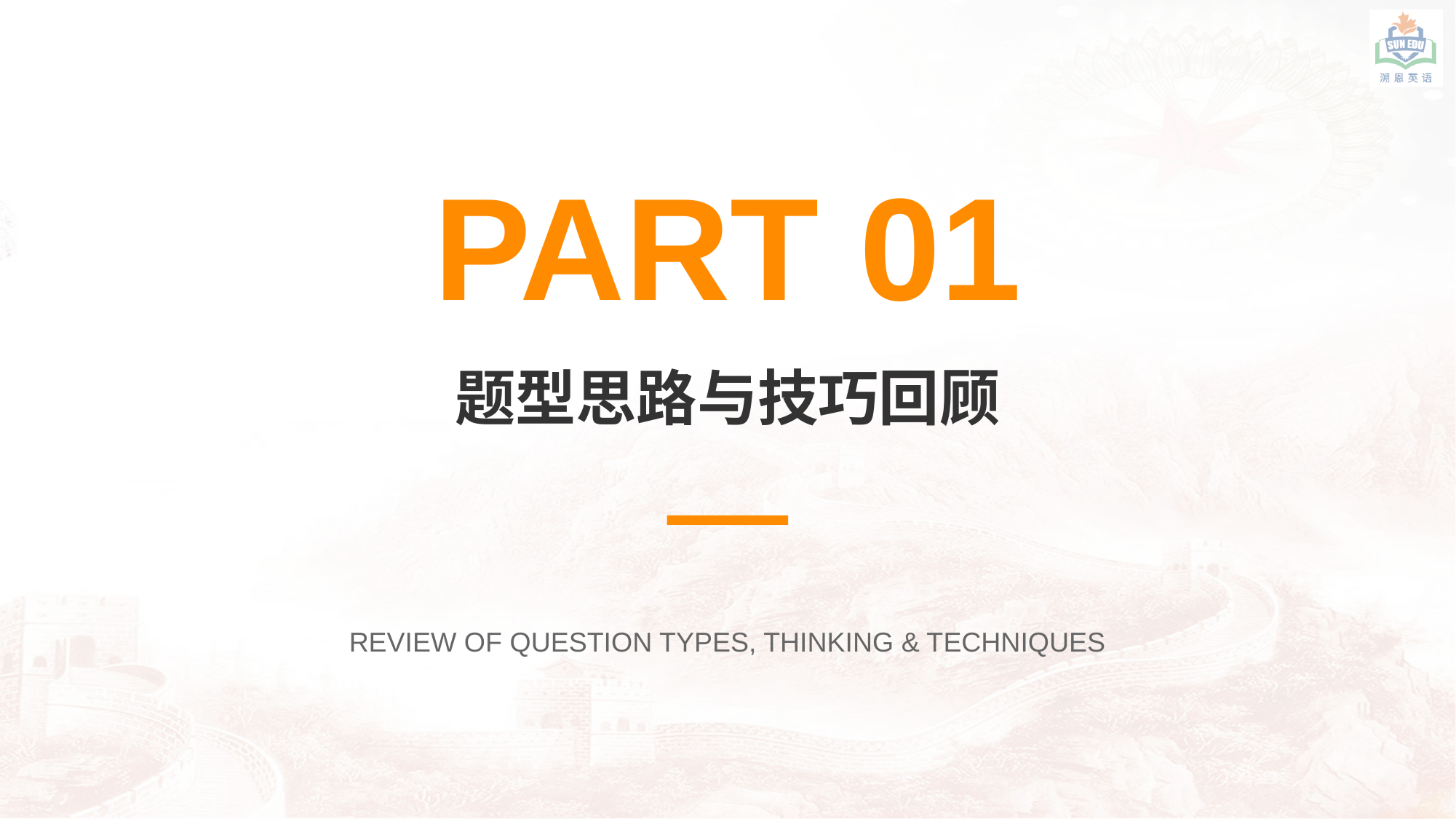

PART 01
题型思路与技巧回顾

REVIEW OF QUESTION TYPES, THINKING & TECHNIQUES